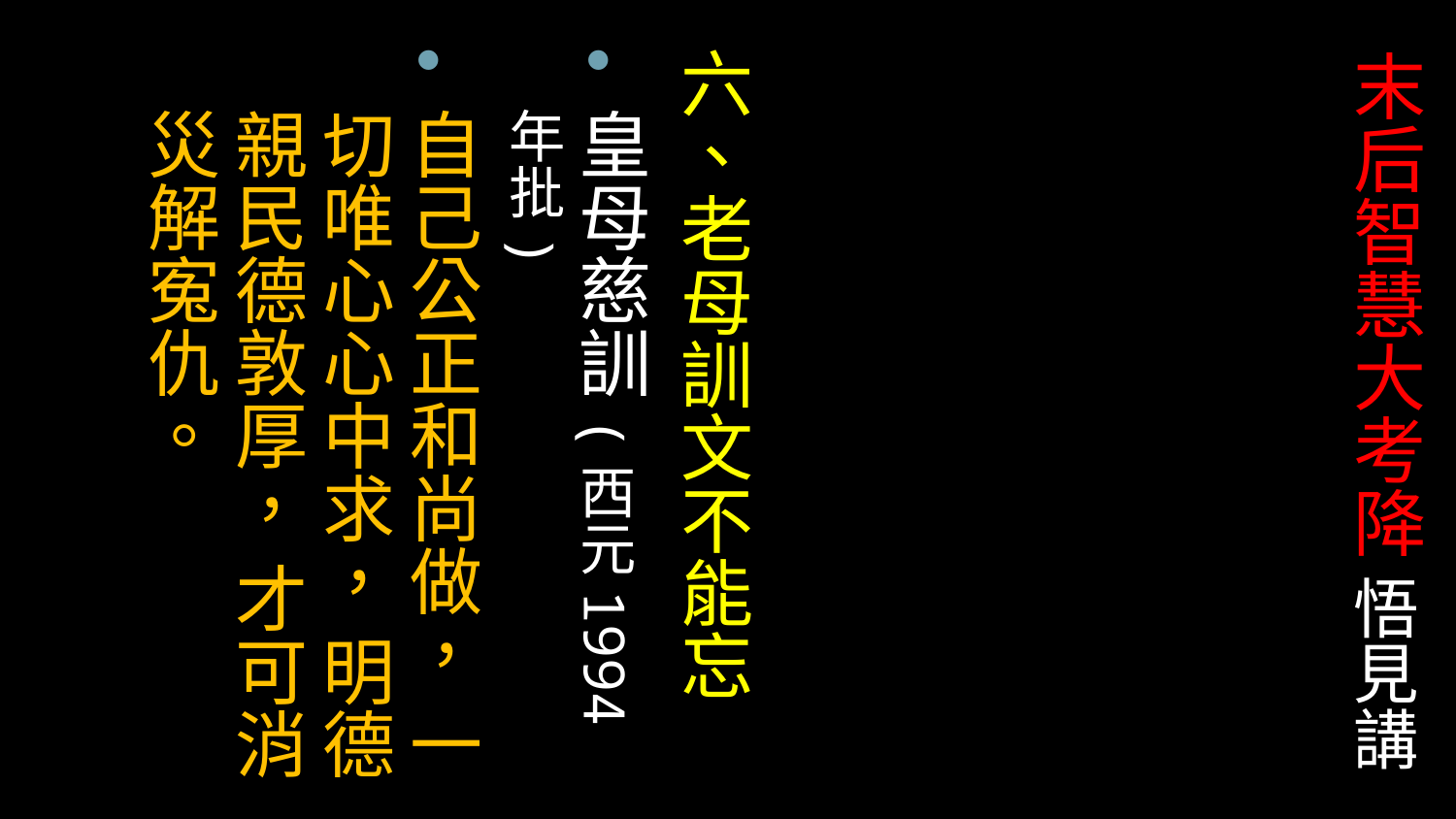

六、老母訓文不能忘
皇母慈訓(西元1994年批)
自己公正和尚做， 一切唯心心中求， 明德親民德敦厚， 才可消災解寃仇。

# 末后智慧大考降 悟見講